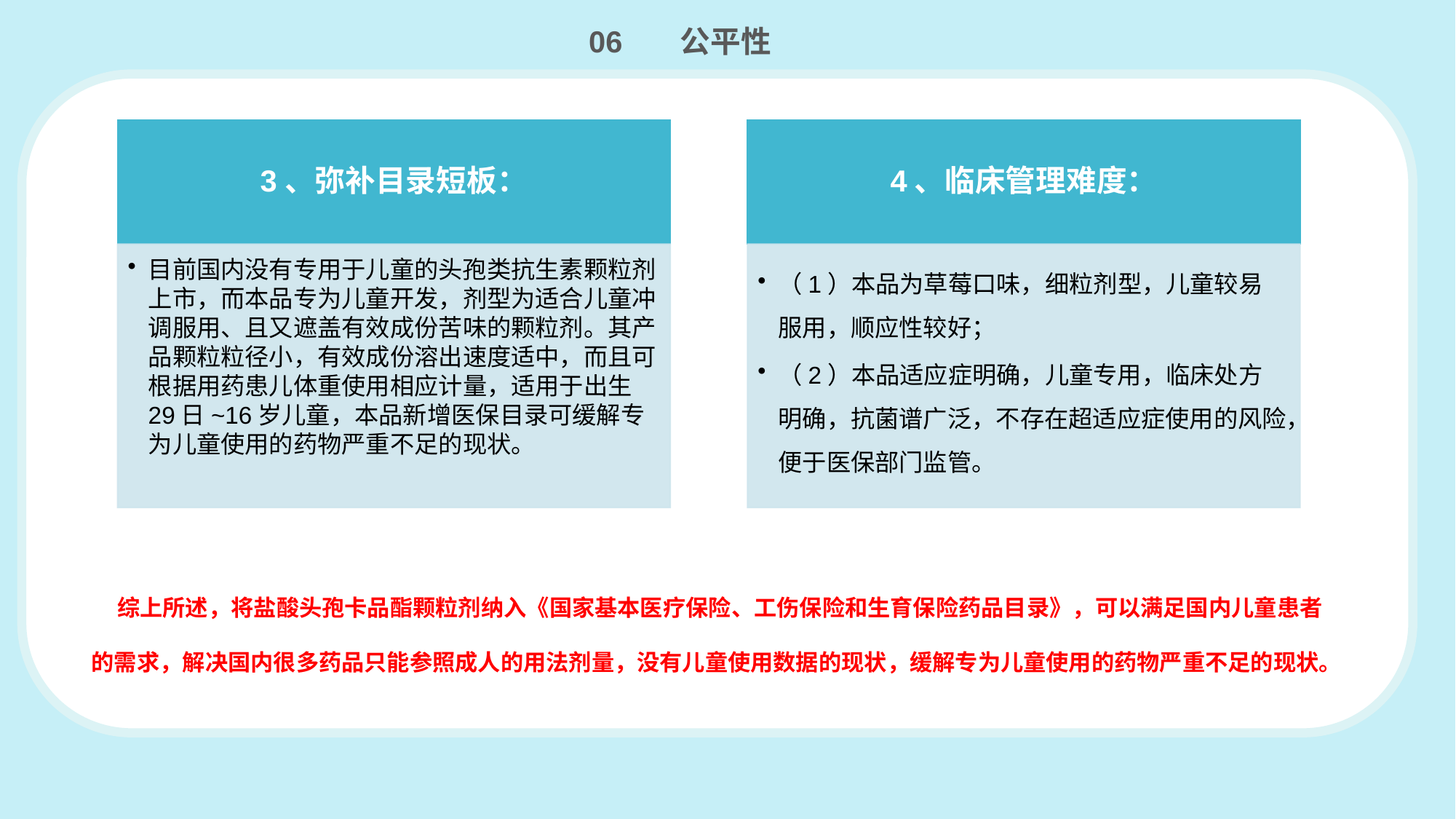

06      公平性
年发病患者总数：XXXX万人。
弥补药品目录短板：弥补了目录内无降糖药的短板。
临床管理难度：患者服药依从性高，临床便于便利等。
3、弥补目录短板：
目前国内没有专用于儿童的头孢类抗生素颗粒剂上市，而本品专为儿童开发，剂型为适合儿童冲调服用、且又遮盖有效成份苦味的颗粒剂。其产品颗粒粒径小，有效成份溶出速度适中，而且可根据用药患儿体重使用相应计量，适用于出生29日~16岁儿童，本品新增医保目录可缓解专为儿童使用的药物严重不足的现状。
4、临床管理难度：
（1）本品为草莓口味，细粒剂型，儿童较易服用，顺应性较好；
（2）本品适应症明确，儿童专用，临床处方明确，抗菌谱广泛，不存在超适应症使用的风险，便于医保部门监管。
    综上所述，将盐酸头孢卡品酯颗粒剂纳入《国家基本医疗保险、工伤保险和生育保险药品目录》，可以满足国内儿童患者的需求，解决国内很多药品只能参照成人的用法剂量，没有儿童使用数据的现状，缓解专为儿童使用的药物严重不足的现状。